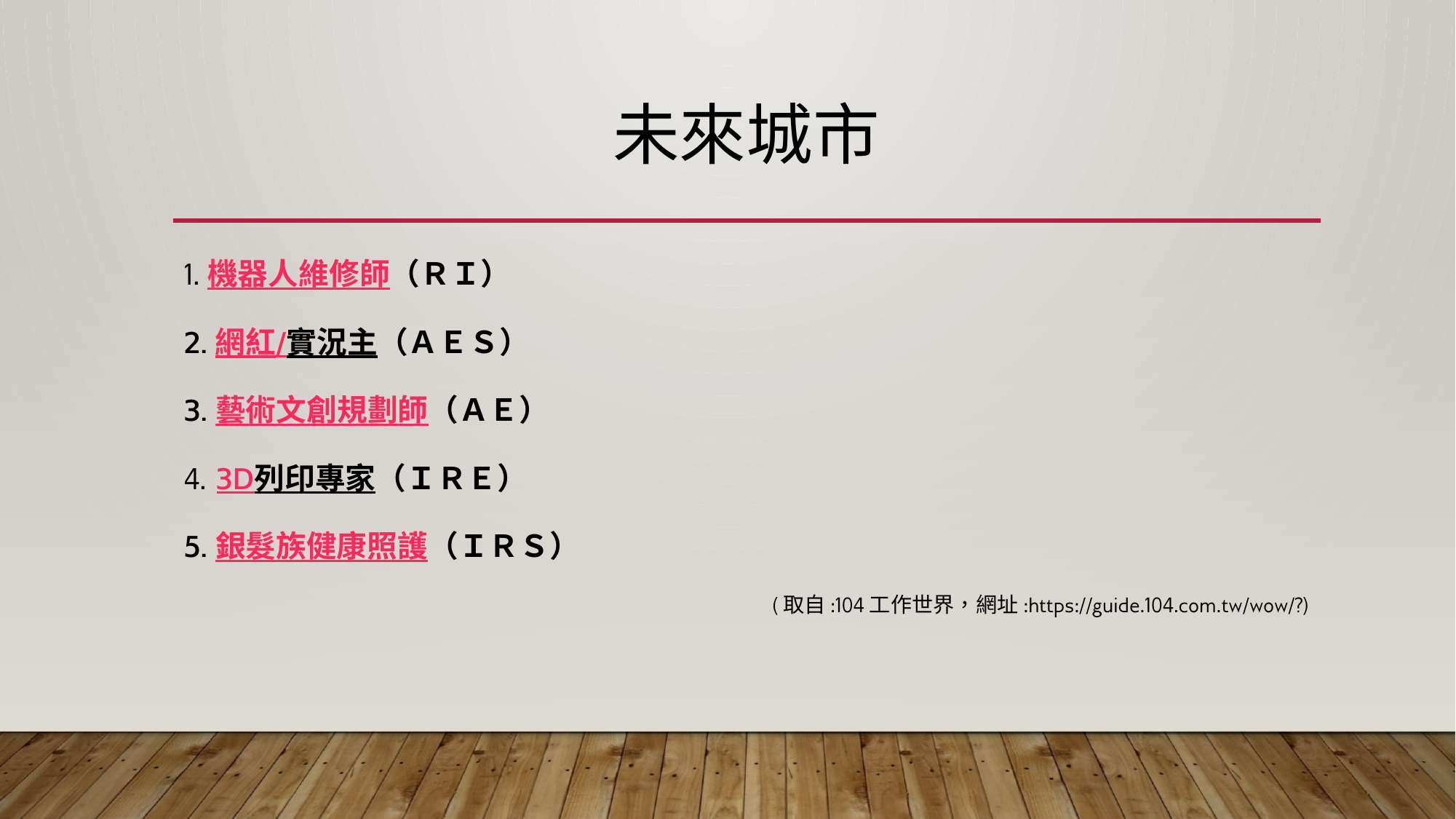

# 未來城市
1.機器人維修師（ＲＩ）
2.網紅/實況主（ＡＥＳ）
3.藝術文創規劃師（ＡＥ）
4. 3D列印專家（ＩＲＥ）
5.銀髮族健康照護（ＩＲＳ）
(取自:104工作世界，網址:https://guide.104.com.tw/wow/?)